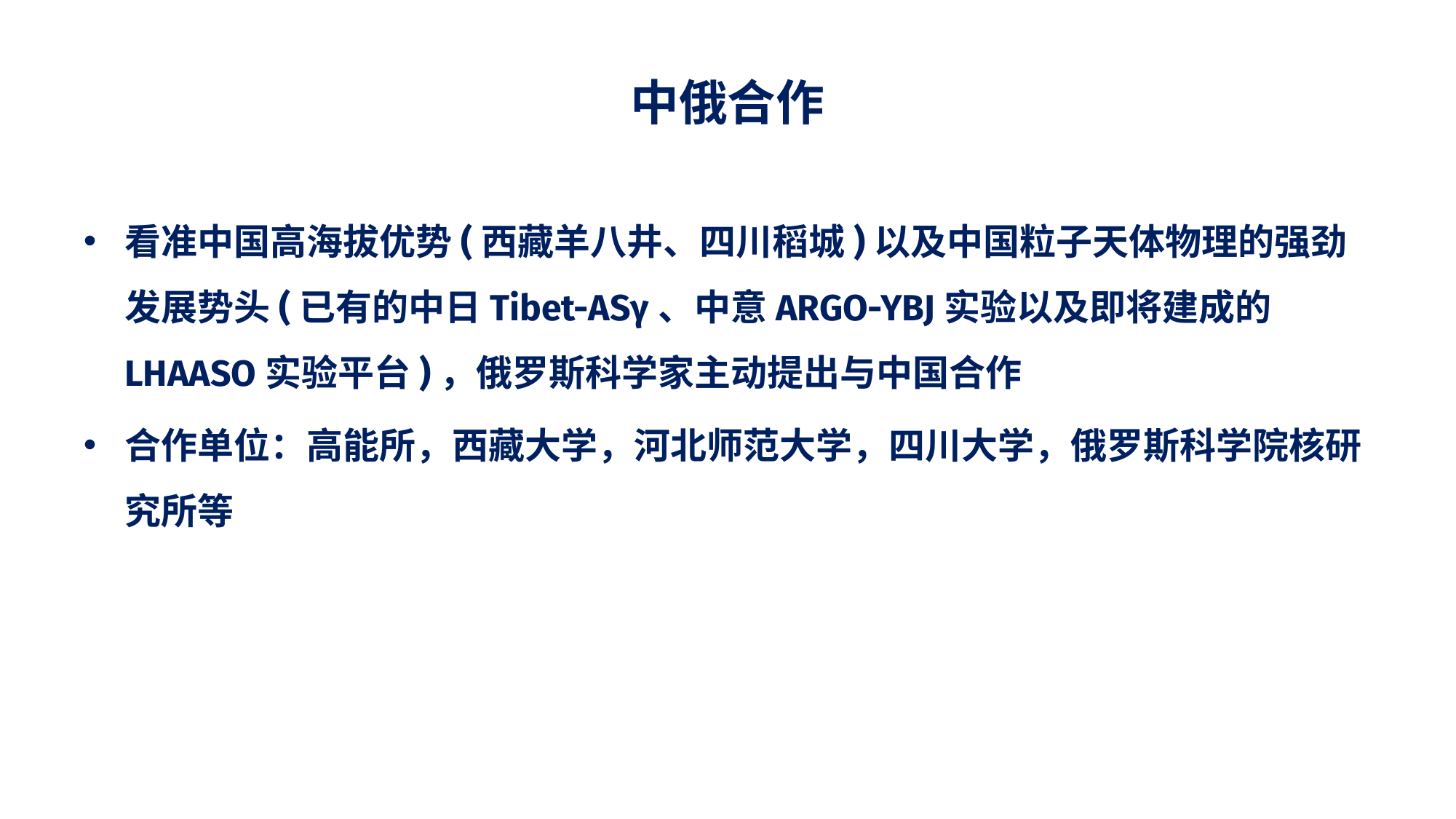

# 中俄合作
看准中国高海拔优势(西藏羊八井、四川稻城)以及中国粒子天体物理的强劲发展势头(已有的中日Tibet-ASγ、中意ARGO-YBJ实验以及即将建成的LHAASO实验平台)，俄罗斯科学家主动提出与中国合作
合作单位：高能所，西藏大学，河北师范大学，四川大学，俄罗斯科学院核研究所等